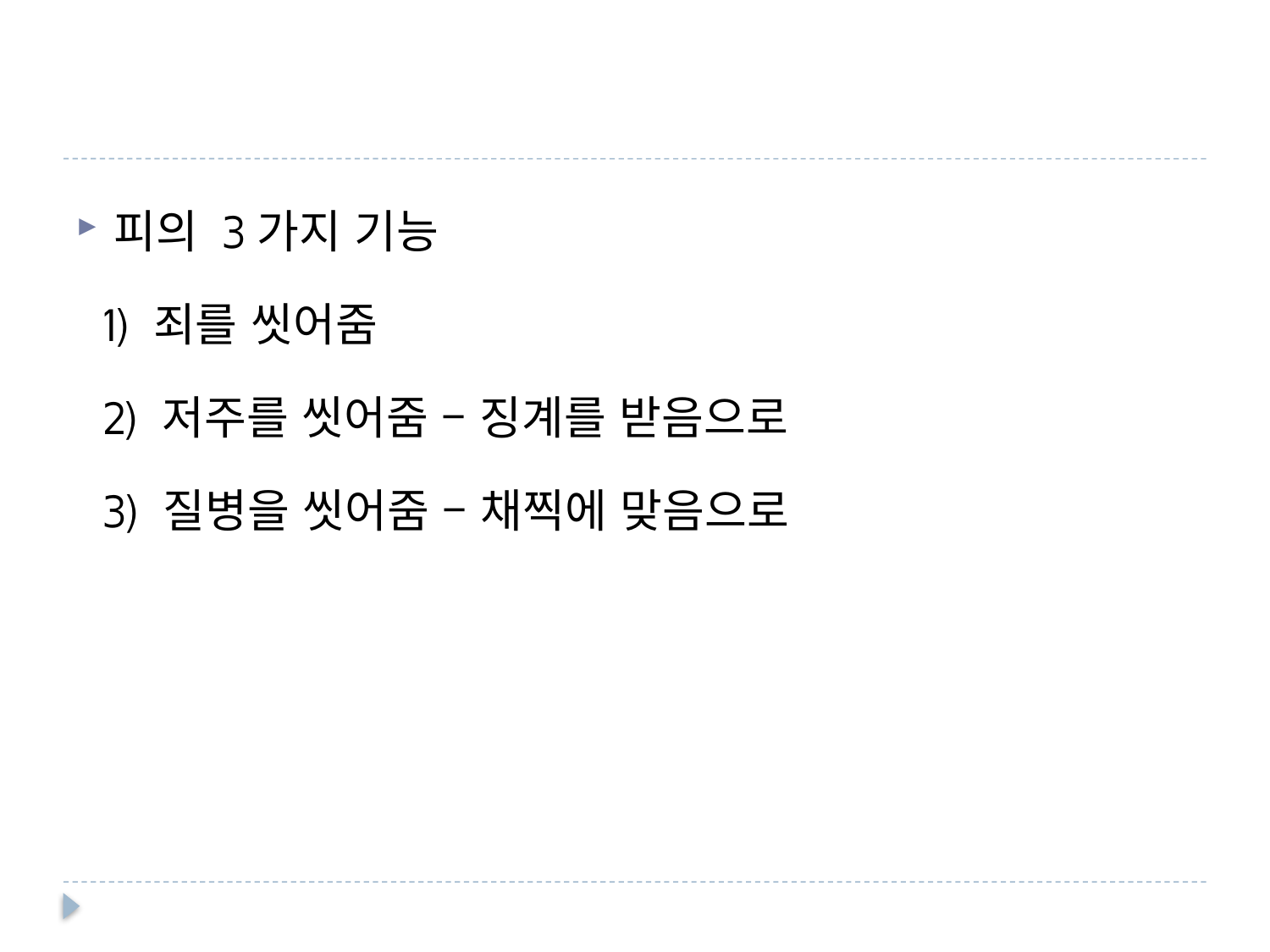

#
피의 3가지 기능
  1) 죄를 씻어줌
  2) 저주를 씻어줌 – 징계를 받음으로
  3) 질병을 씻어줌 – 채찍에 맞음으로